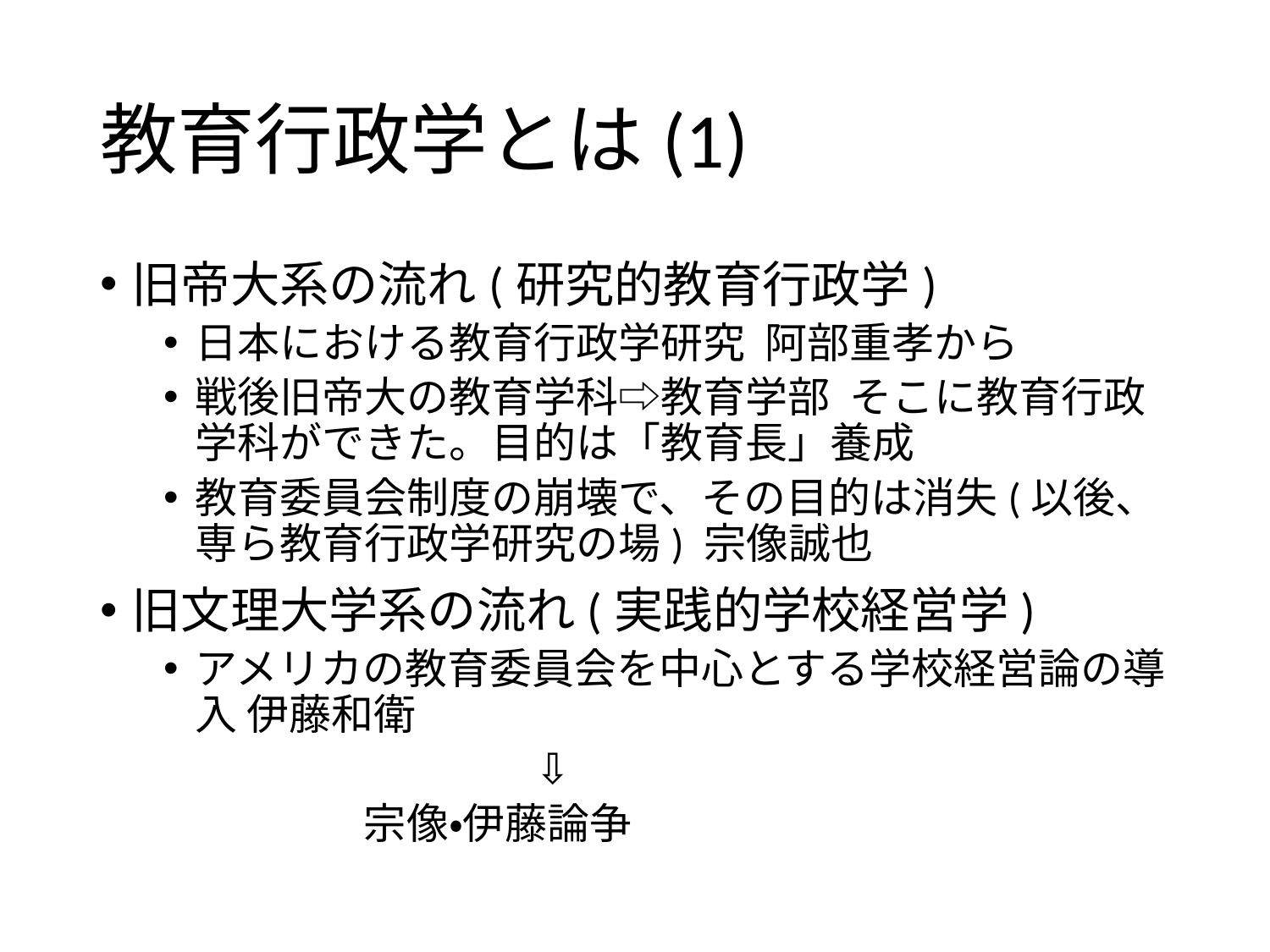

# 教育行政学とは(1)
旧帝大系の流れ(研究的教育行政学)
日本における教育行政学研究  阿部重孝から
戦後旧帝大の教育学科⇨教育学部  そこに教育行政学科ができた。目的は「教育長」養成
教育委員会制度の崩壊で、その目的は消失(以後、専ら教育行政学研究の場) 宗像誠也
旧文理大学系の流れ(実践的学校経営学)
アメリカの教育委員会を中心とする学校経営論の導入 伊藤和衛
                                       ⇩
                    宗像・伊藤論争